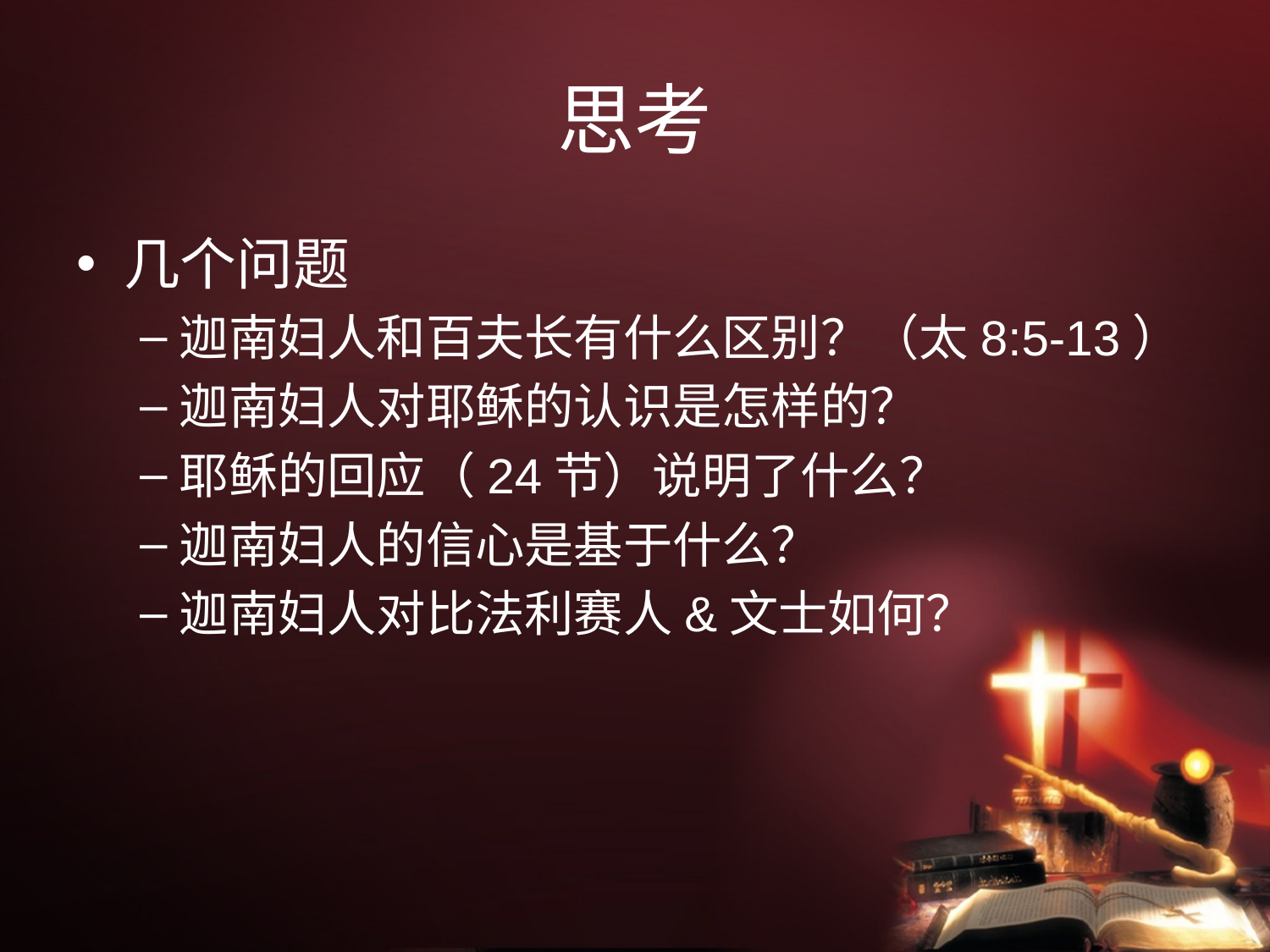

# 思考
几个问题
迦南妇人和百夫长有什么区别？（太8:5-13）
迦南妇人对耶稣的认识是怎样的？
耶稣的回应（24节）说明了什么？
迦南妇人的信心是基于什么？
迦南妇人对比法利赛人&文士如何？